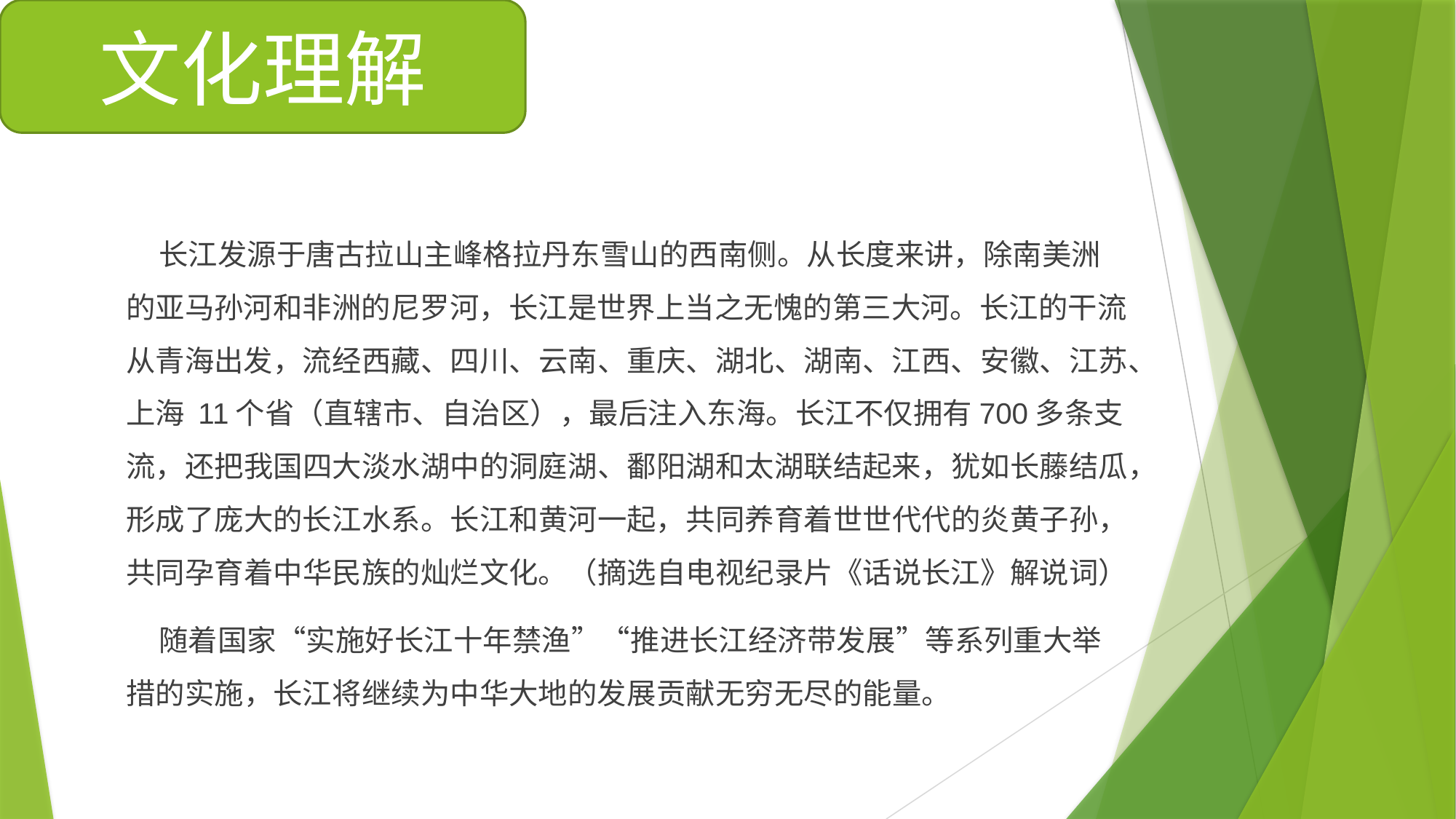

文化理解
    长江发源于唐古拉山主峰格拉丹东雪山的西南侧。从长度来讲，除南美洲的亚马孙河和非洲的尼罗河，长江是世界上当之无愧的第三大河。长江的干流从青海出发，流经西藏、四川、云南、重庆、湖北、湖南、江西、安徽、江苏、上海 11个省（直辖市、自治区），最后注入东海。长江不仅拥有700多条支流，还把我国四大淡水湖中的洞庭湖、鄱阳湖和太湖联结起来，犹如长藤结瓜，形成了庞大的长江水系。长江和黄河一起，共同养育着世世代代的炎黄子孙，共同孕育着中华民族的灿烂文化。（摘选自电视纪录片《话说长江》解说词）
    随着国家“实施好长江十年禁渔”“推进长江经济带发展”等系列重大举措的实施，长江将继续为中华大地的发展贡献无穷无尽的能量。